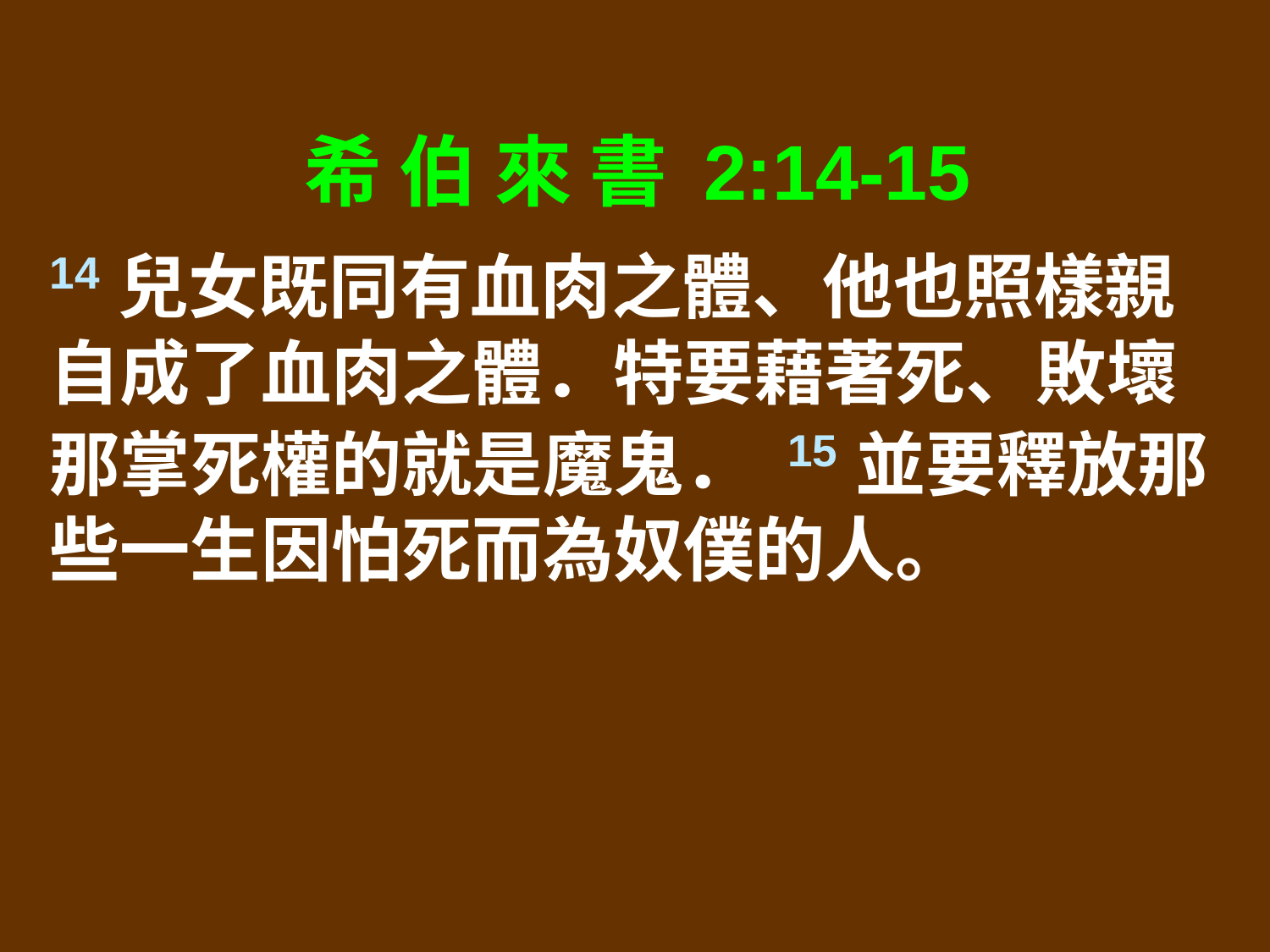

希 伯 來 書 2:14-15
14兒女既同有血肉之體、他也照樣親自成了血肉之體．特要藉著死、敗壞那掌死權的就是魔鬼． 15並要釋放那些一生因怕死而為奴僕的人。